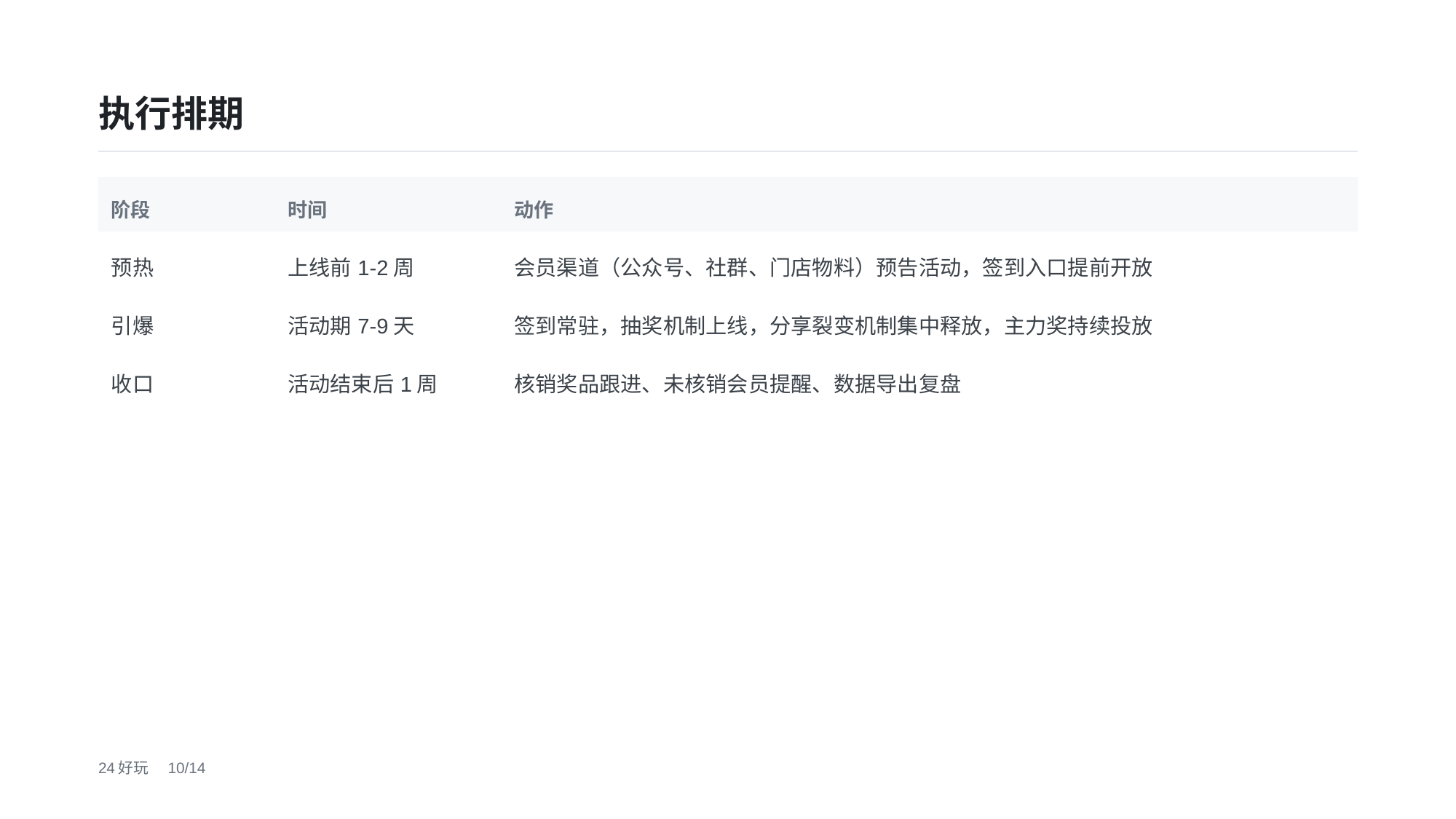

执行排期

| 阶段 | 时间 | 动作 |
| --- | --- | --- |
| 预热 | 上线前1-2周 | 会员渠道（公众号、社群、门店物料）预告活动，签到入口提前开放 |
| 引爆 | 活动期7-9天 | 签到常驻，抽奖机制上线，分享裂变机制集中释放，主力奖持续投放 |
| 收口 | 活动结束后1周 | 核销奖品跟进、未核销会员提醒、数据导出复盘 |
24好玩　10/14